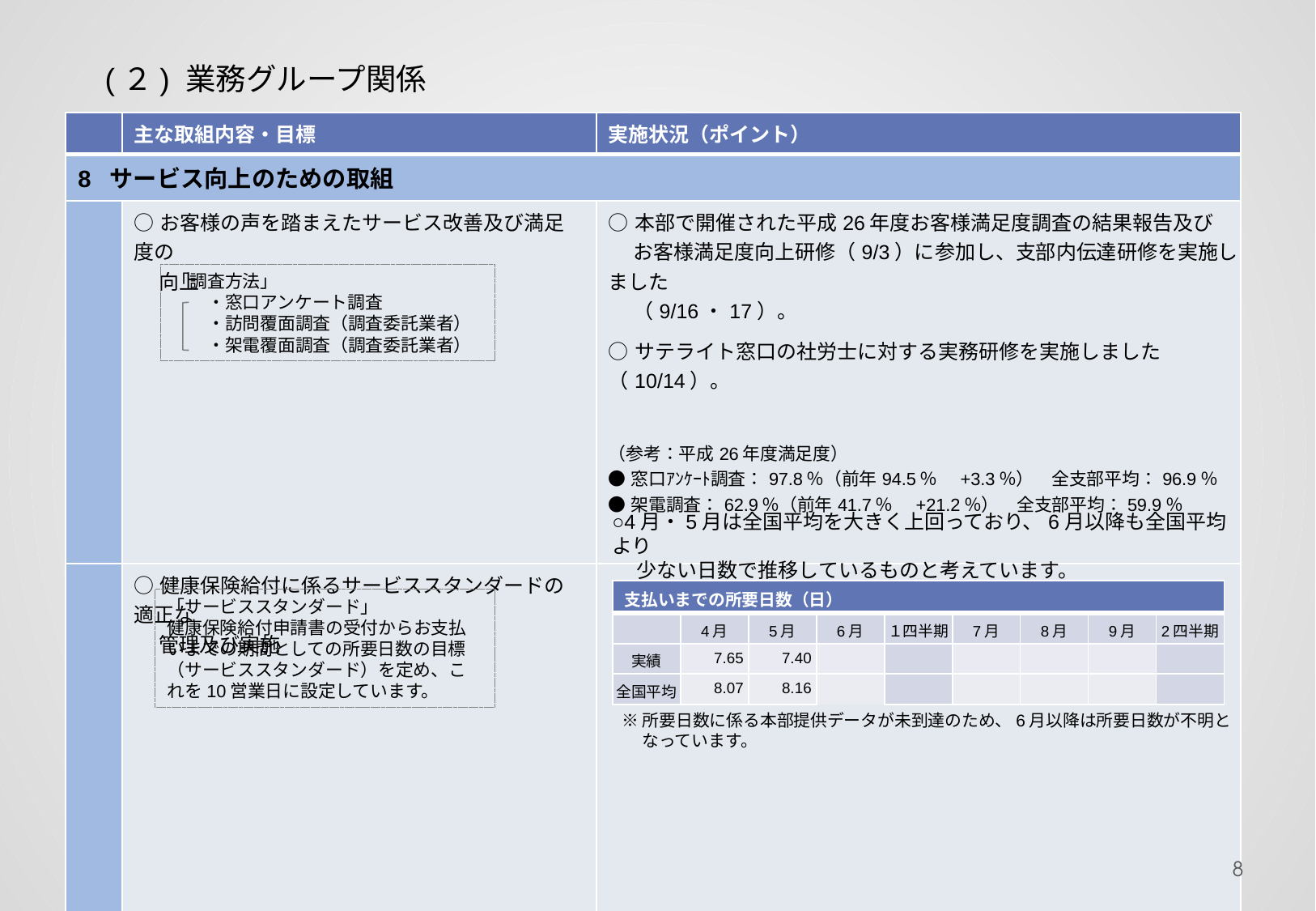

(２) 業務グループ関係
|  | 主な取組内容・目標 | 実施状況（ポイント） |
| --- | --- | --- |
| 8 サービス向上のための取組 |  |  |
|  | ○お客様の声を踏まえたサービス改善及び満足度の 　 向上 | ○本部で開催された平成26年度お客様満足度調査の結果報告及び 　 お客様満足度向上研修（9/3）に参加し、支部内伝達研修を実施しました　　 　 （9/16・17）。 ○サテライト窓口の社労士に対する実務研修を実施しました（10/14）。 （参考：平成26年度満足度） ●窓口ｱﾝｹｰﾄ調査：97.8％（前年94.5％　+3.3％）　全支部平均：96.9％ ●架電調査：62.9％（前年41.7％　+21.2％）　全支部平均：59.9％ |
|  | ○健康保険給付に係るサービススタンダードの適正な 　 管理及び実施 |  |
「調査方法」
　　・窓口アンケート調査
　　・訪問覆面調査（調査委託業者）
　　・架電覆面調査（調査委託業者）

○4月・5月は全国平均を大きく上回っており、6月以降も全国平均より
　 少ない日数で推移しているものと考えています。
| 支払いまでの所要日数（日） |  |  |  |  |  |  |  |  |
| --- | --- | --- | --- | --- | --- | --- | --- | --- |
|  | 4月 | 5月 | 6月 | １四半期 | 7月 | 8月 | 9月 | 2四半期 |
| 実績 | 7.65 | 7.40 |  |  |  |  |  |  |
| 全国平均 | 8.07 | 8.16 |  |  |  |  |  |  |
「サービススタンダード」
健康保険給付申請書の受付からお支払いまでの期間としての所要日数の目標（サービススタンダード）を定め、これを10営業日に設定しています。
※所要日数に係る本部提供データが未到達のため、6月以降は所要日数が不明と
　 なっています。
8